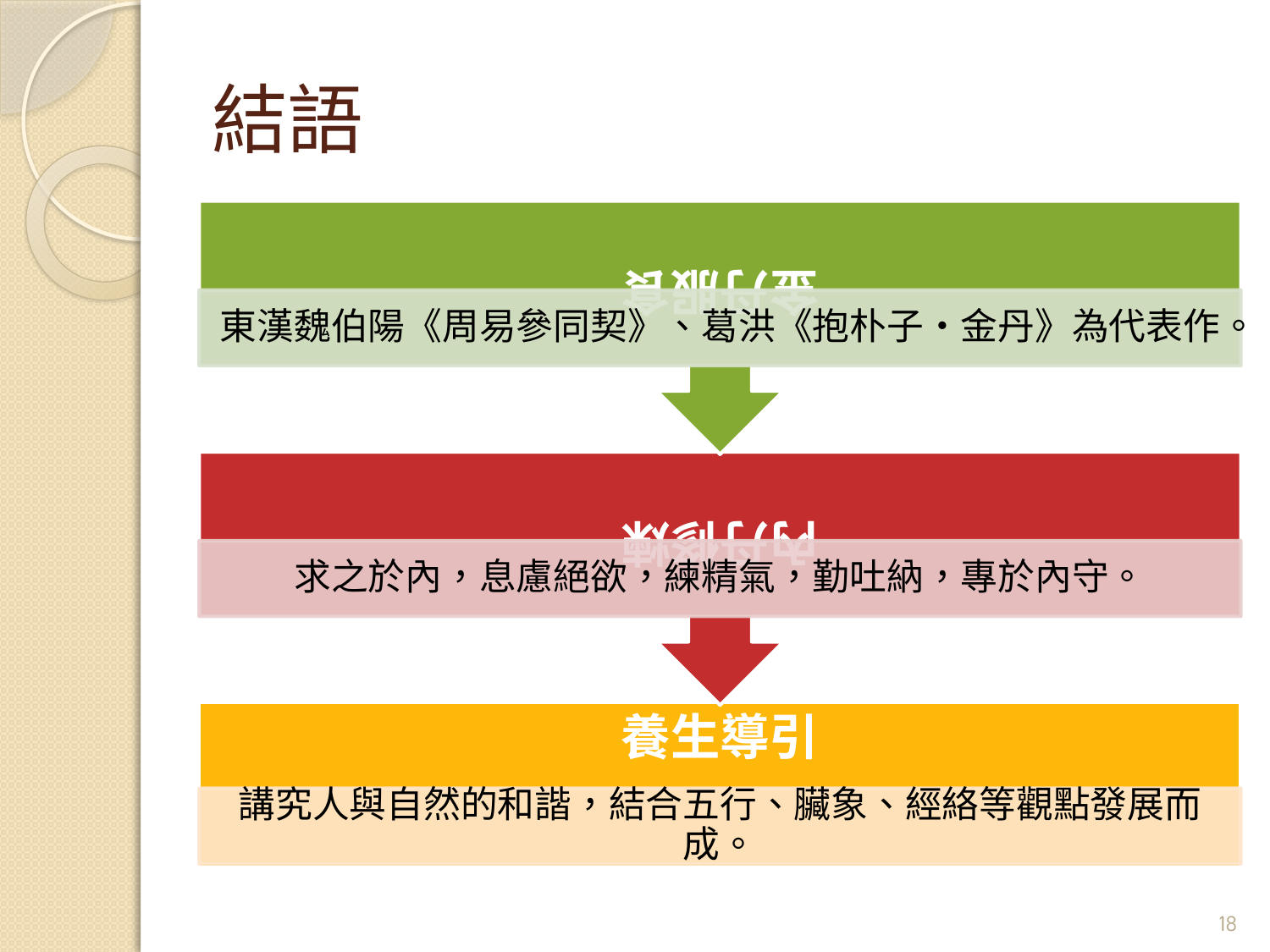

# 結語
養生導引

講究人與自然的和諧，結合五行、臟象、經絡等觀點發展而成。
內丹修煉

求之於內，息慮絕欲，練精氣，勤吐納，專於內守。
金丹服食

東漢魏伯陽《周易參同契》、葛洪《抱朴子‧金丹》為代表作。
18